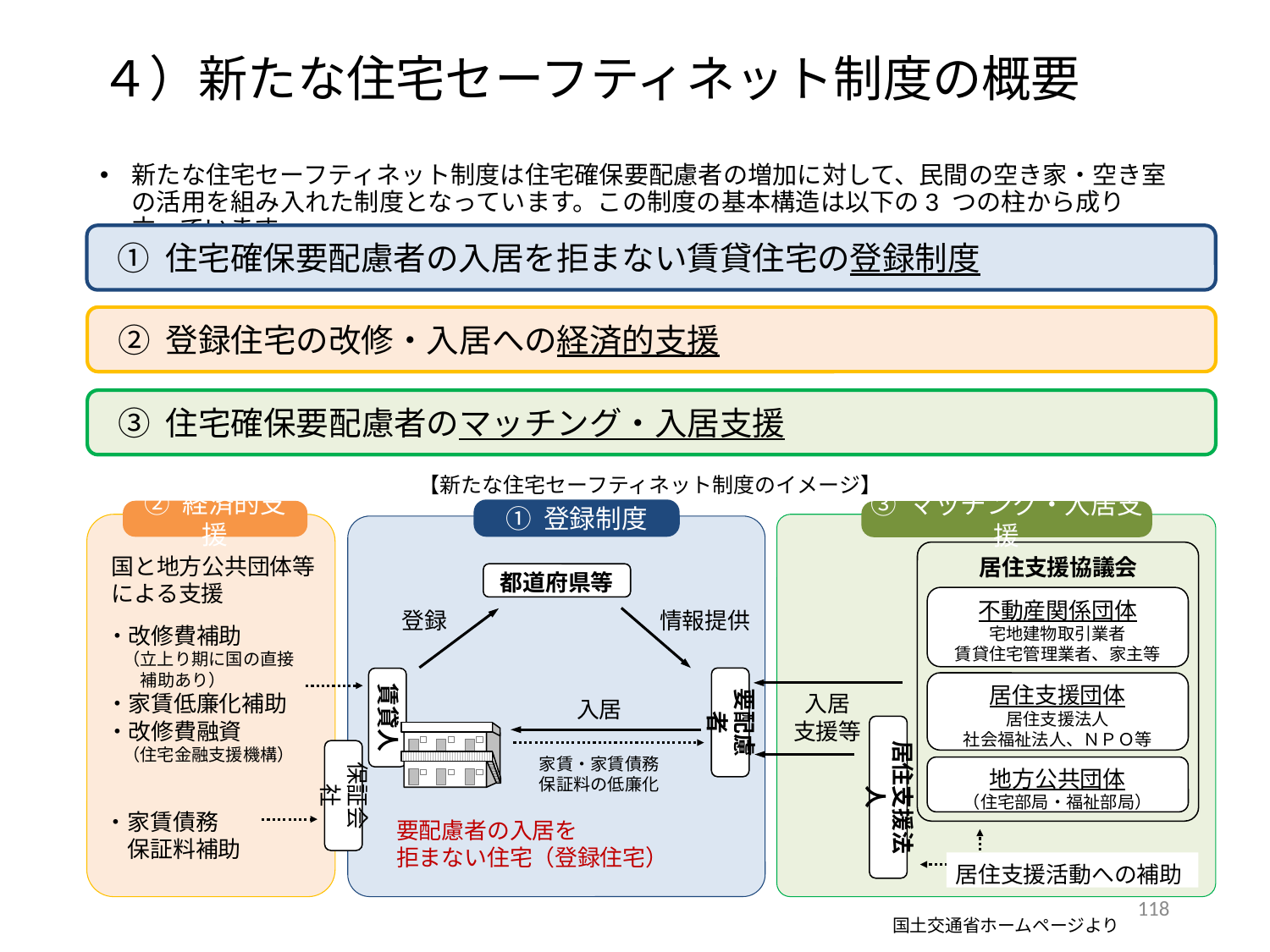

４）新たな住宅セーフティネット制度の概要
新たな住宅セーフティネット制度は住宅確保要配慮者の増加に対して、民間の空き家・空き室の活用を組み入れた制度となっています。この制度の基本構造は以下の3 つの柱から成り立っています。

① 住宅確保要配慮者の入居を拒まない賃貸住宅の登録制度
② 登録住宅の改修・入居への経済的支援
③ 住宅確保要配慮者のマッチング・入居支援

【新たな住宅セーフティネット制度のイメージ】
① 登録制度
② 経済的支援
③ マッチング・入居支援

居住支援協議会
不動産関係団体
宅地建物取引業者
賃貸住宅管理業者、家主等

居住支援団体
居住支援法人
社会福祉法人、ＮＰＯ等
地方公共団体
（住宅部局・福祉部局）
国と地方公共団体等による支援
都道府県等
情報提供
登録
・改修費補助
　（立上り期に国の直接
　　補助あり）
・家賃低廉化補助
・改修費融資
　（住宅金融支援機構）
要配慮者
賃貸人
入居
入居
支援等
居住支援法人

保証会社
家賃・家賃債務
保証料の低廉化
要配慮者の入居を
拒まない住宅（登録住宅）
・家賃債務
　保証料補助
居住支援活動への補助
118
118
国土交通省ホームページより